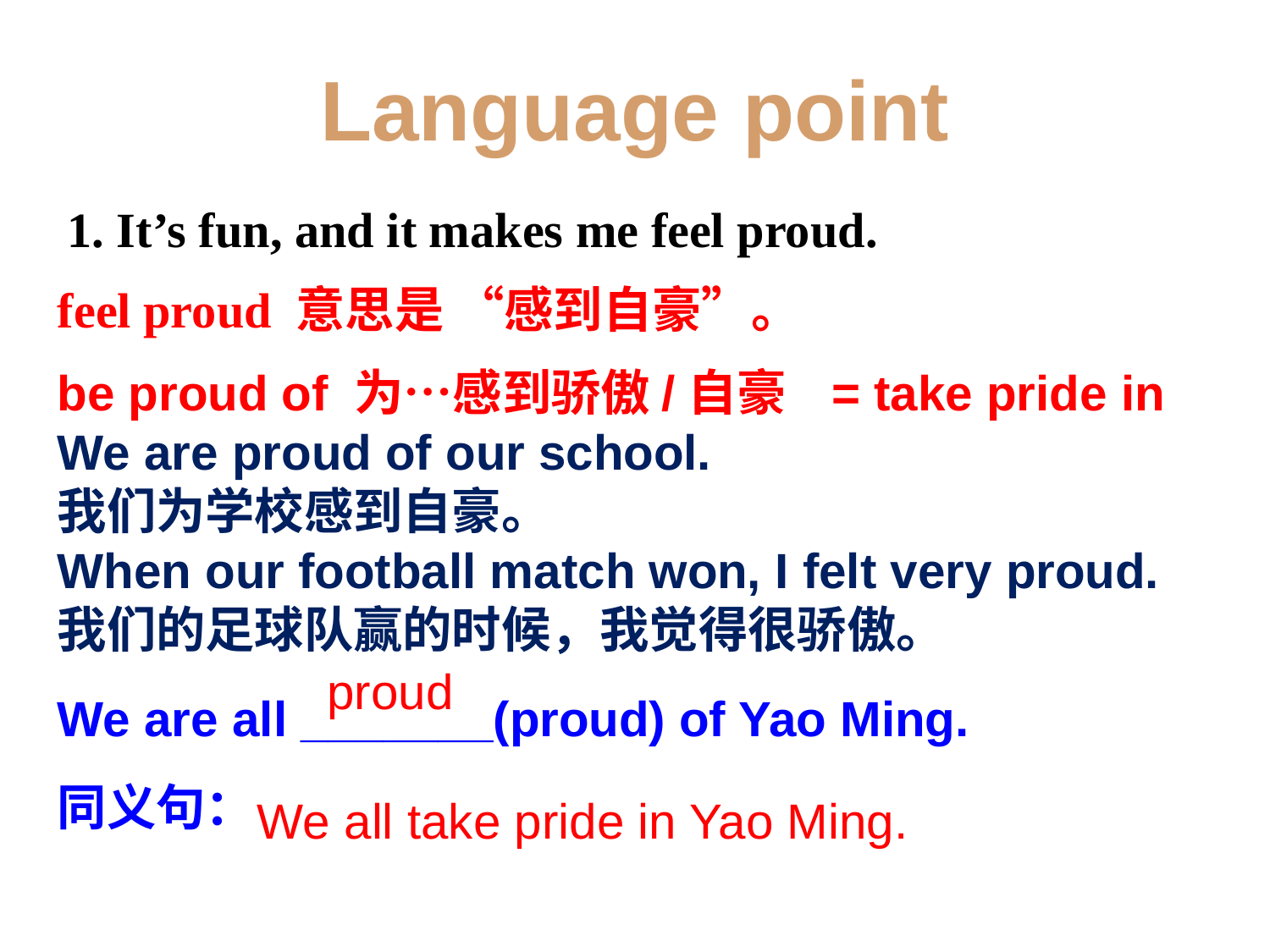

Language point
1. It’s fun, and it makes me feel proud.
feel proud 意思是 “感到自豪”。
be proud of 为…感到骄傲/自豪   = take pride in
We are proud of our school.
我们为学校感到自豪。
When our football match won, I felt very proud.
我们的足球队赢的时候，我觉得很骄傲。
We are all _______(proud) of Yao Ming.
同义句：

proud
We all take pride in Yao Ming.